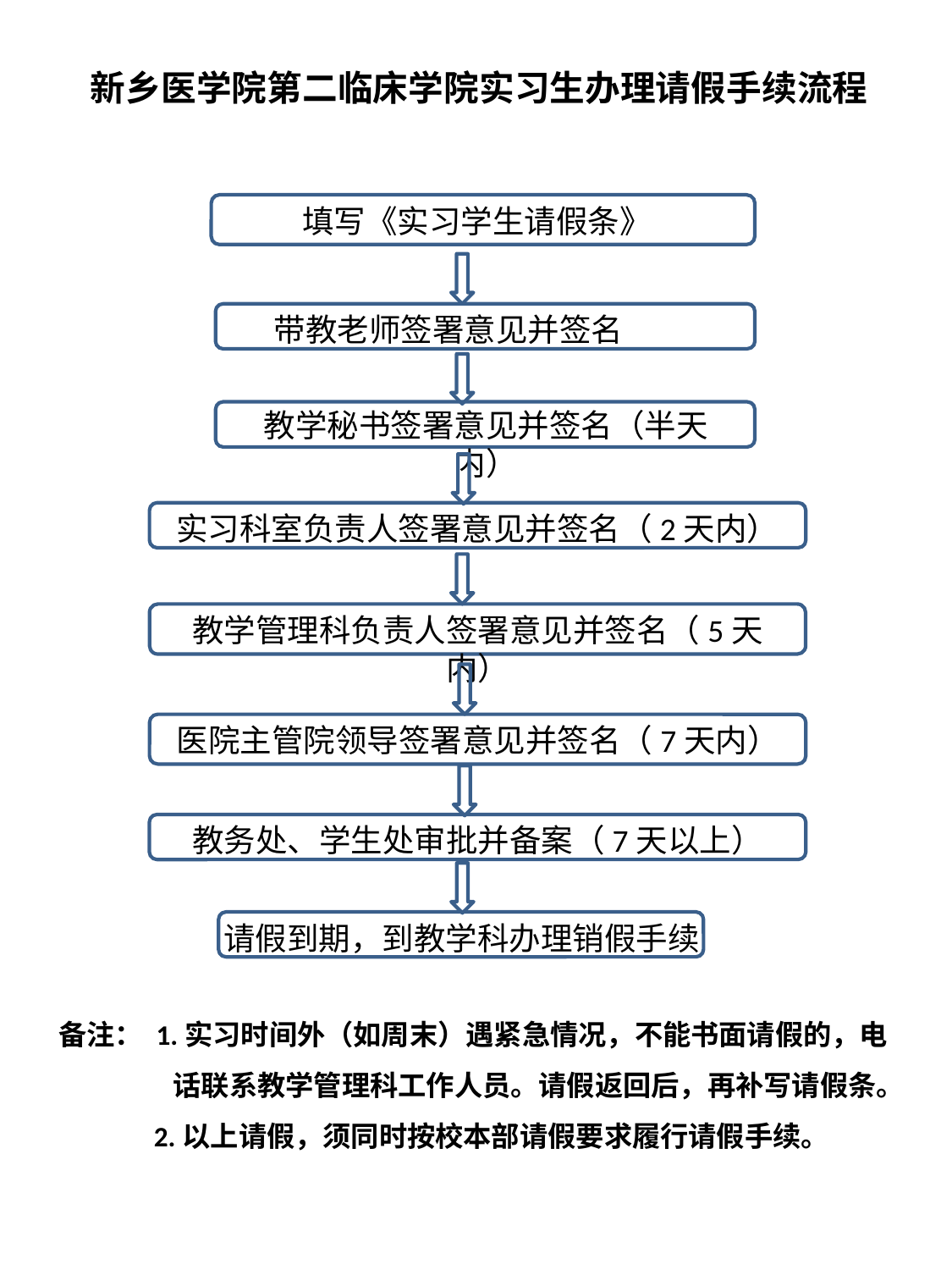

新乡医学院第二临床学院实习生办理请假手续流程

        填写《实习学生请假条》

带教老师签署意见并签名

教学秘书签署意见并签名（半天内）

实习科室负责人签署意见并签名（2天内）

教学管理科负责人签署意见并签名（5天内）

医院主管院领导签署意见并签名（7天内）

教务处、学生处审批并备案（7天以上）

请假到期，到教学科办理销假手续

备注： 1.实习时间外（如周末）遇紧急情况，不能书面请假的，电
                 话联系教学管理科工作人员。请假返回后，再补写请假条。
               2.以上请假，须同时按校本部请假要求履行请假手续。